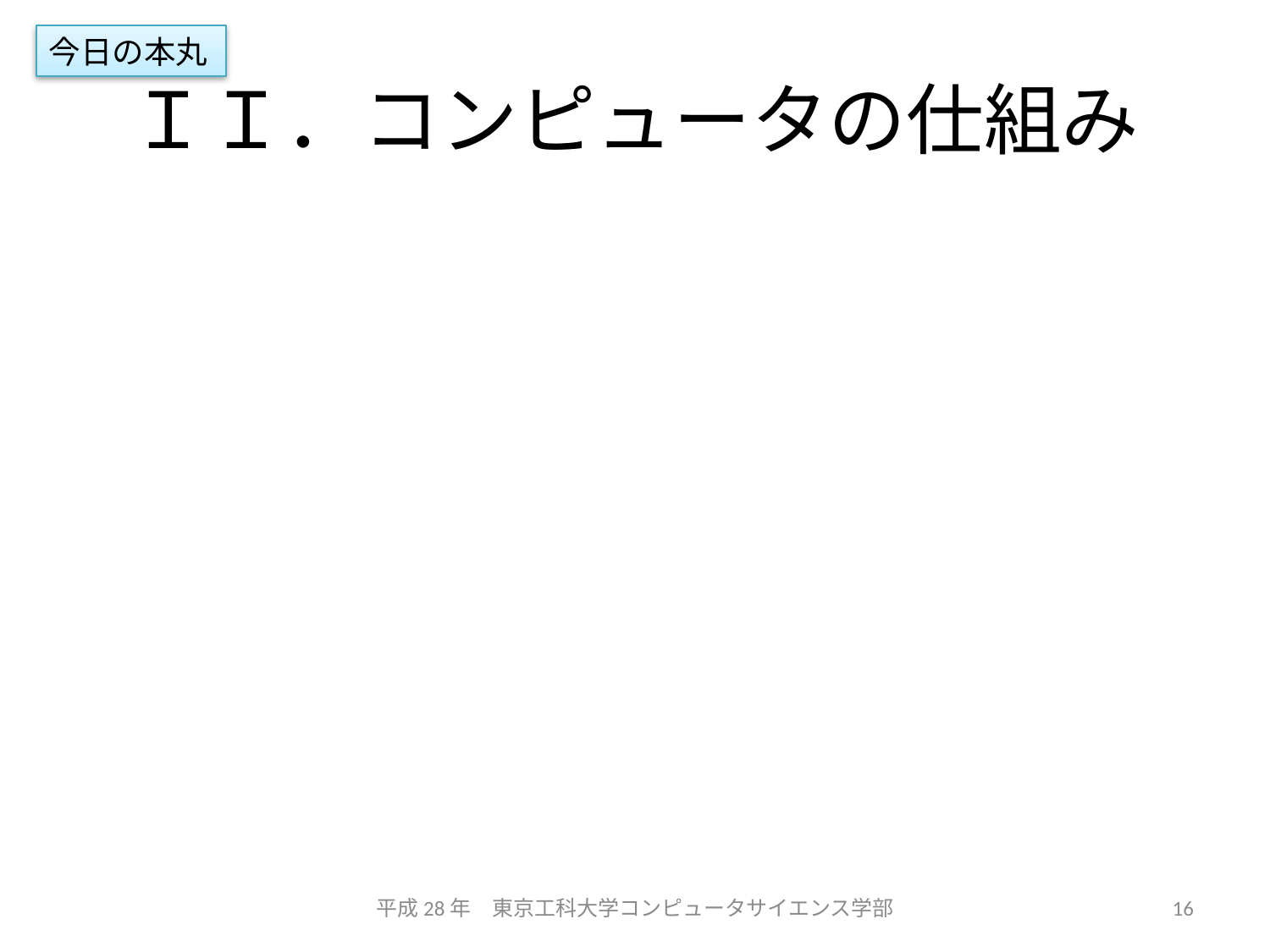

今日の本丸
# ＩＩ．コンピュータの仕組み
平成28年　東京工科大学コンピュータサイエンス学部
16